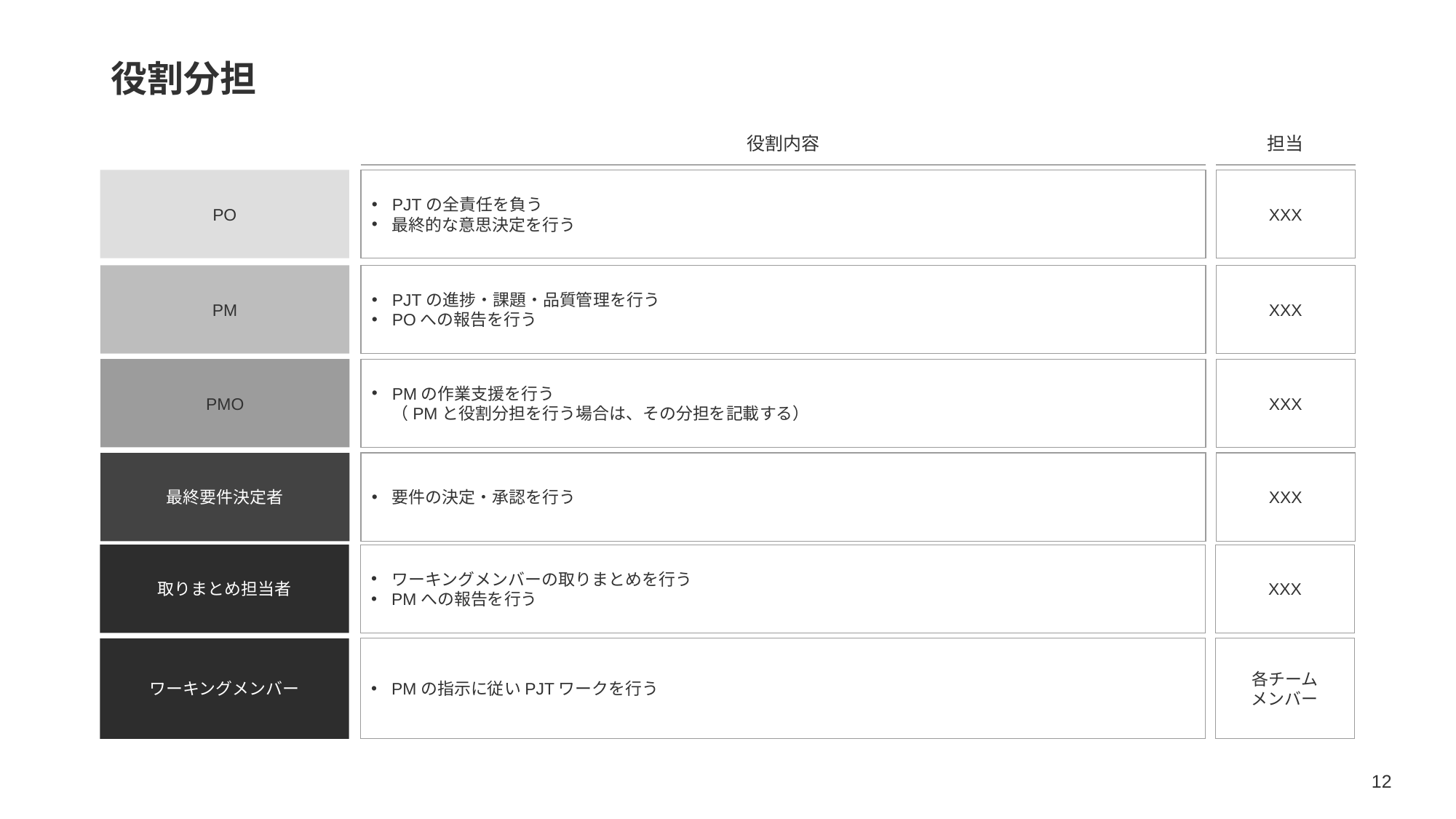

# 役割分担
役割内容
担当
PJTの全責任を負う
最終的な意思決定を行う
XXX
PO
PM
PJTの進捗・課題・品質管理を行う
POへの報告を行う
XXX
PMO
PMの作業支援を行う
（PMと役割分担を行う場合は、その分担を記載する）
XXX
最終要件決定者
要件の決定・承認を行う
XXX
取りまとめ担当者
ワーキングメンバーの取りまとめを行う
PMへの報告を行う
XXX
ワーキングメンバー
PMの指示に従いPJTワークを行う
各チーム
メンバー
12